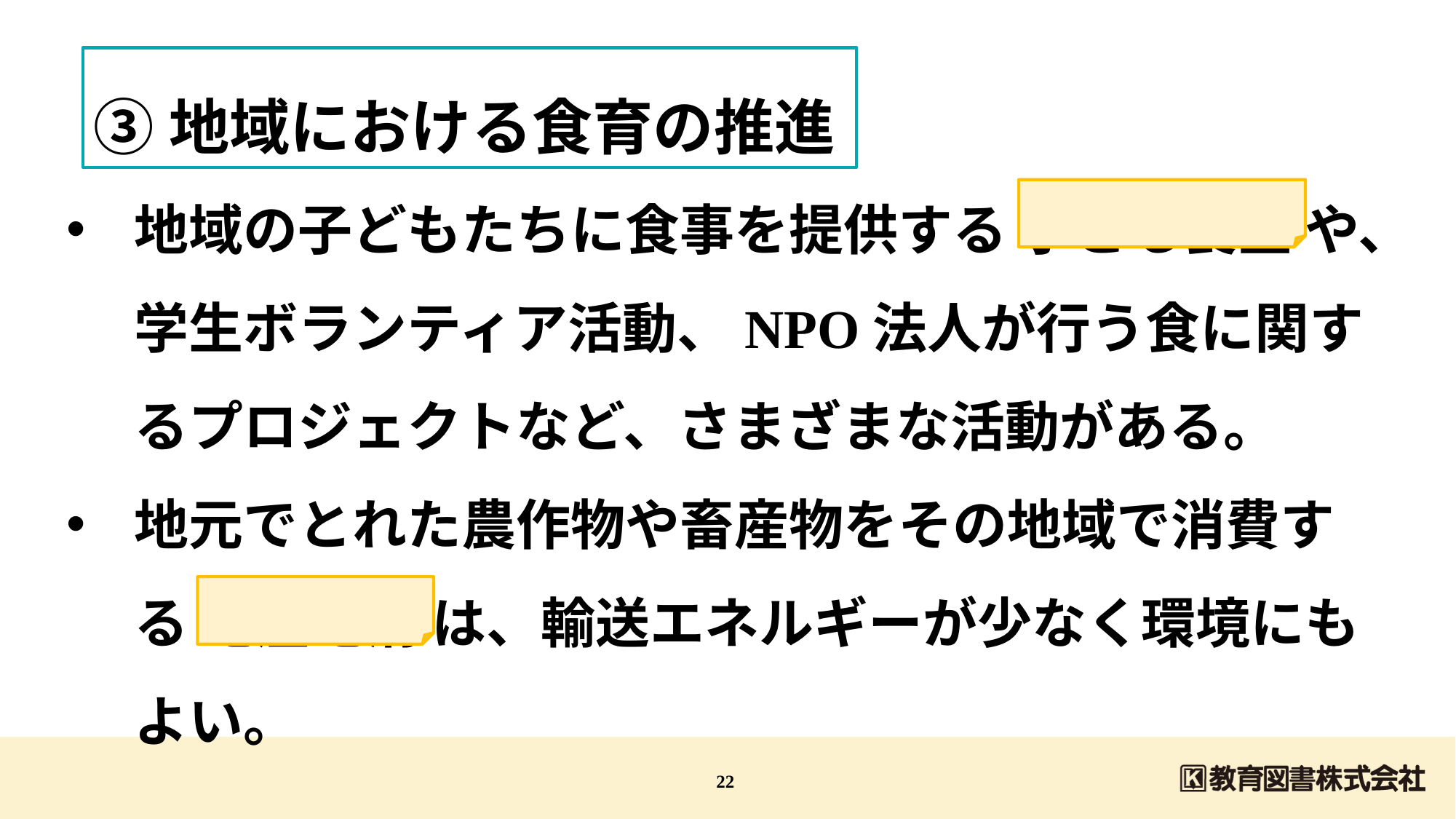

③地域における食育の推進
地域の子どもたちに食事を提供する 子ども食堂 や、学生ボランティア活動、NPO法人が行う食に関するプロジェクトなど、さまざまな活動がある。
地元でとれた農作物や畜産物をその地域で消費する 地産地消 は、輸送エネルギーが少なく環境にもよい。

22